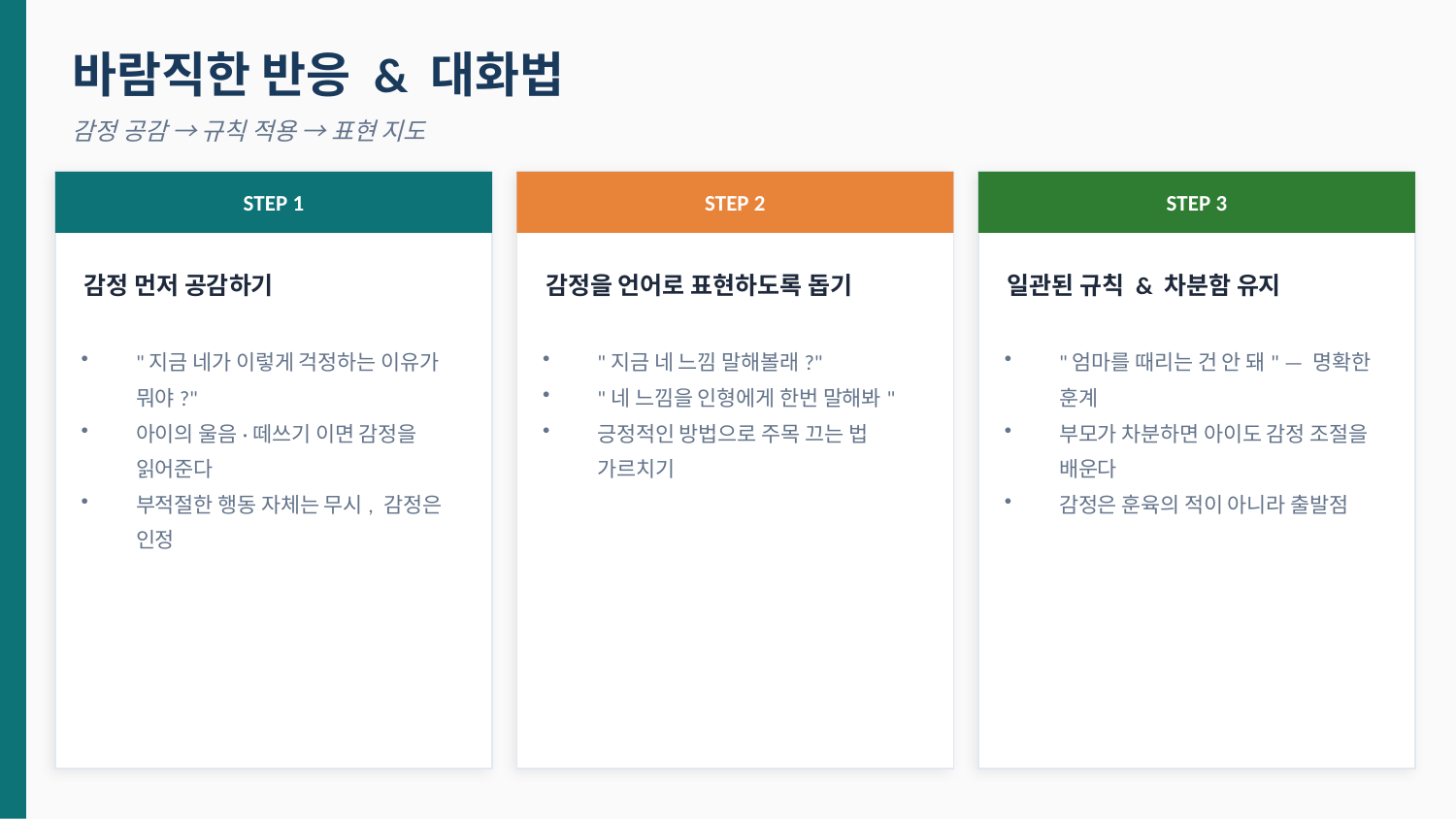

바람직한 반응 & 대화법
감정 공감 → 규칙 적용 → 표현 지도

STEP 1

STEP 2

STEP 3
감정 먼저 공감하기
감정을 언어로 표현하도록 돕기
일관된 규칙 & 차분함 유지
"지금 네가 이렇게 걱정하는 이유가 뭐야?"
아이의 울음·떼쓰기 이면 감정을 읽어준다
부적절한 행동 자체는 무시, 감정은 인정

"지금 네 느낌 말해볼래?"
"네 느낌을 인형에게 한번 말해봐"
긍정적인 방법으로 주목 끄는 법 가르치기

"엄마를 때리는 건 안 돼" — 명확한 훈계
부모가 차분하면 아이도 감정 조절을 배운다
감정은 훈육의 적이 아니라 출발점